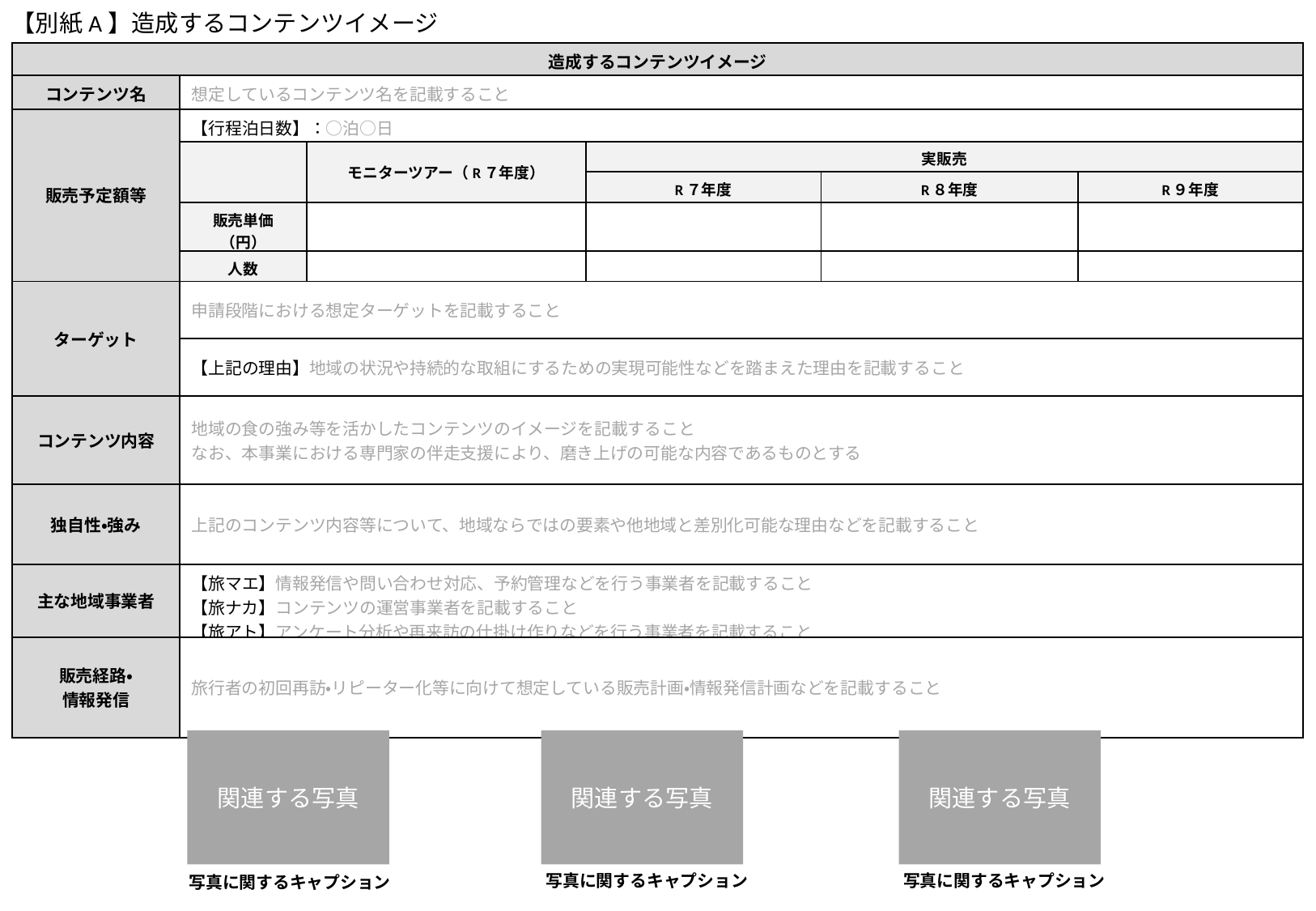

【別紙A】造成するコンテンツイメージ
| 造成するコンテンツイメージ |  |  |  |  |  |
| --- | --- | --- | --- | --- | --- |
| コンテンツ名 | 想定しているコンテンツ名を記載すること |  |  |  |  |
| 販売予定額等 | 【行程泊日数】：○泊○日 |  |  |  |  |
|  |  | モニターツアー（R７年度） | 実販売 |  |  |
|  |  |  | R７年度 | R８年度 | R９年度 |
|  | 販売単価（円） |  |  |  |  |
|  | 人数 |  |  |  |  |
| ターゲット | 申請段階における想定ターゲットを記載すること |  |  |  |  |
|  | 【上記の理由】地域の状況や持続的な取組にするための実現可能性などを踏まえた理由を記載すること |  |  |  |  |
| コンテンツ内容 | 地域の食の強み等を活かしたコンテンツのイメージを記載すること なお、本事業における専門家の伴走支援により、磨き上げの可能な内容であるものとする |  |  |  |  |
| 独自性・強み | 上記のコンテンツ内容等について、地域ならではの要素や他地域と差別化可能な理由などを記載すること |  |  |  |  |
| 主な地域事業者 | 【旅マエ】情報発信や問い合わせ対応、予約管理などを行う事業者を記載すること 【旅ナカ】コンテンツの運営事業者を記載すること 【旅アト】アンケート分析や再来訪の仕掛け作りなどを行う事業者を記載すること |  |  |  |  |
| 販売経路・ 情報発信 | 旅行者の初回再訪・リピーター化等に向けて想定している販売計画・情報発信計画などを記載すること |  |  |  |  |
関連する写真
関連する写真
関連する写真
写真に関するキャプション
写真に関するキャプション
写真に関するキャプション